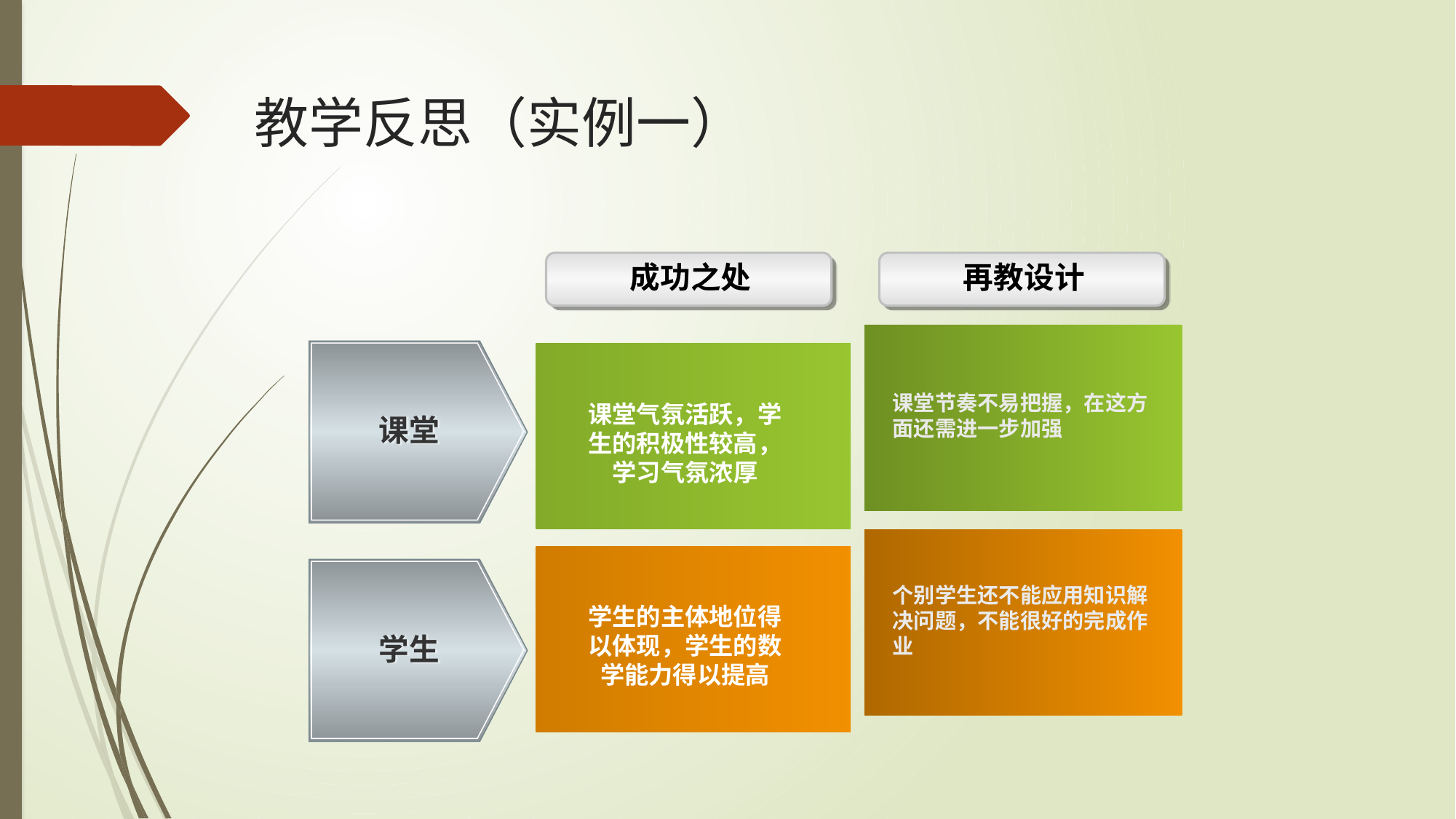

# 教学反思（实例一）

成功之处
再教设计

课堂节奏不易把握，在这方面还需进一步加强
课堂气氛活跃，学生的积极性较高，学习气氛浓厚
课堂

个别学生还不能应用知识解决问题，不能很好的完成作业
学生的主体地位得以体现，学生的数学能力得以提高
学生